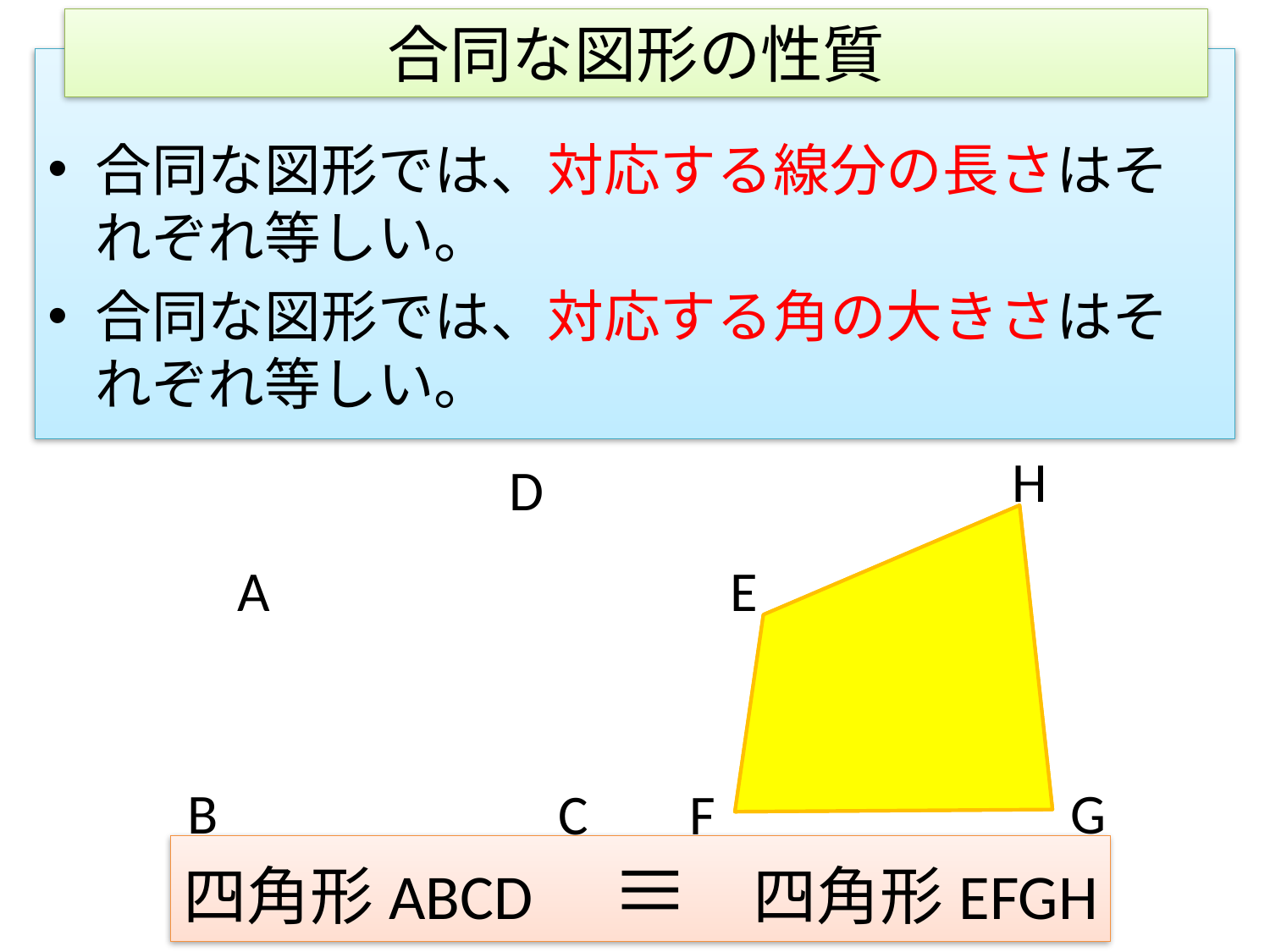

# 合同な図形の性質

合同な図形では、対応する線分の長さはそれぞれ等しい。
合同な図形では、対応する角の大きさはそれぞれ等しい。
H
D

E
A
G
B
C
F
四角形ABCD　≡　四角形EFGH